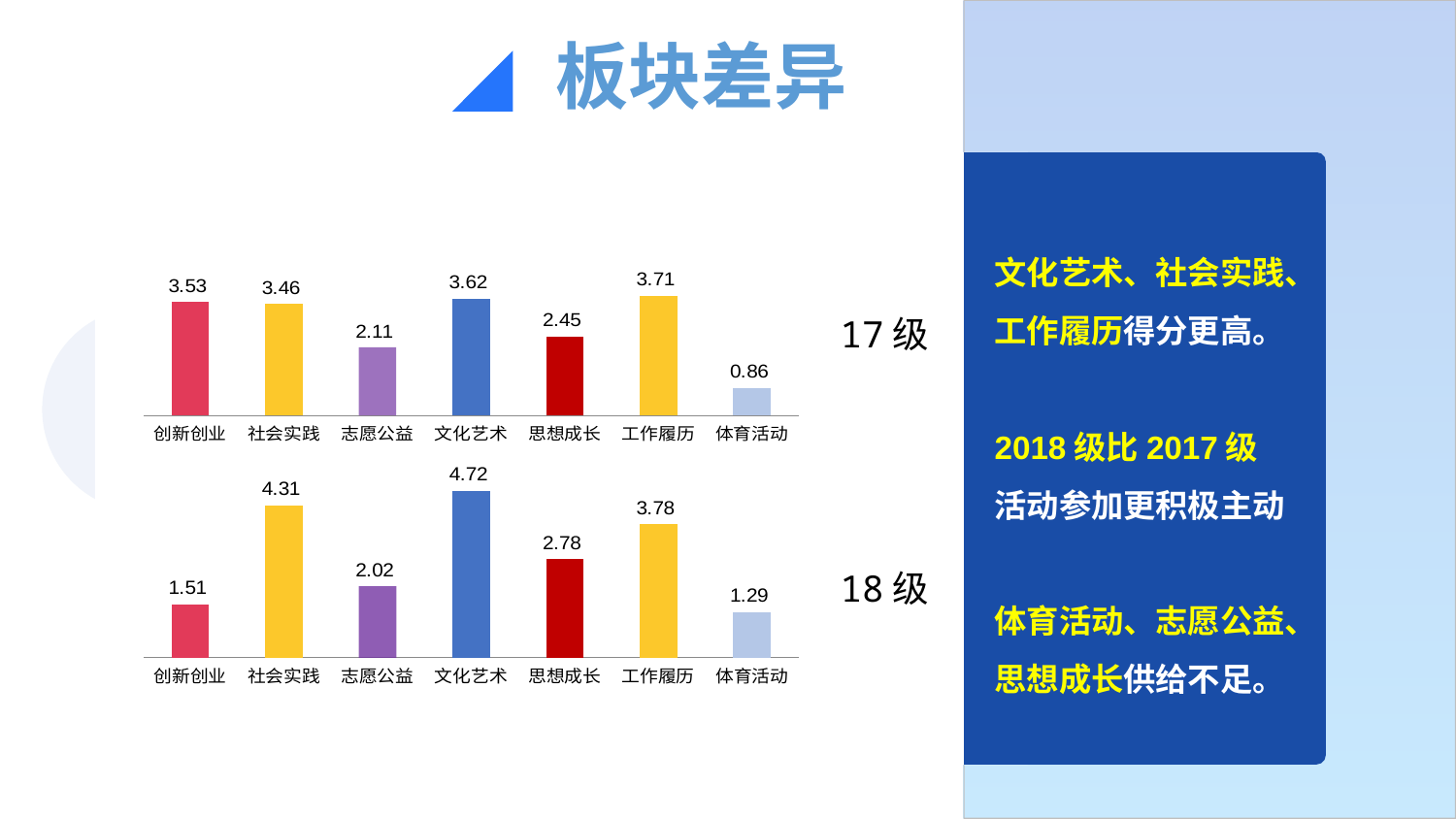

板块差异

文化艺术、社会实践、工作履历得分更高。

2018级比2017级活动参加更积极主动

体育活动、志愿公益、思想成长供给不足。

### Chart

| Category | 平均得分 |
|---|---|
| 创新创业 | 3.52500492222879 |
| 社会实践 | 3.46 |
| 志愿公益 | 2.11 |
| 文化艺术 | 3.62 |
| 思想成长 | 2.45 |
| 工作履历 | 3.71 |
| 体育活动 | 0.86 |
17级

### Chart

| Category | 平均得分 |
|---|---|
| 创新创业 | 1.51 |
| 社会实践 | 4.31 |
| 志愿公益 | 2.02 |
| 文化艺术 | 4.72 |
| 思想成长 | 2.78 |
| 工作履历 | 3.78 |
| 体育活动 | 1.29 |
18级